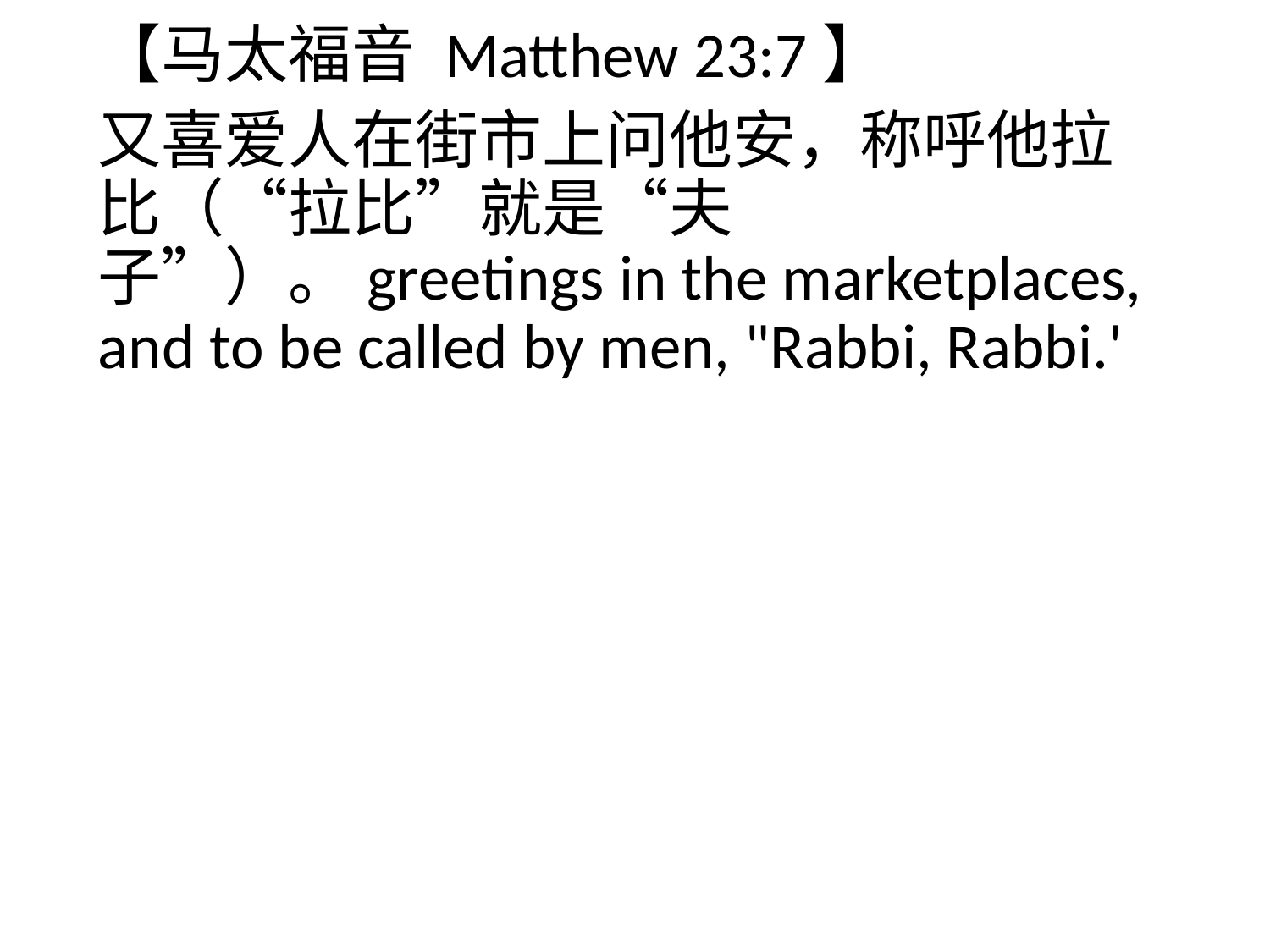

【马太福音 Matthew 23:7】
又喜爱人在街市上问他安，称呼他拉比（“拉比”就是“夫子”）。greetings in the marketplaces, and to be called by men, "Rabbi, Rabbi.'